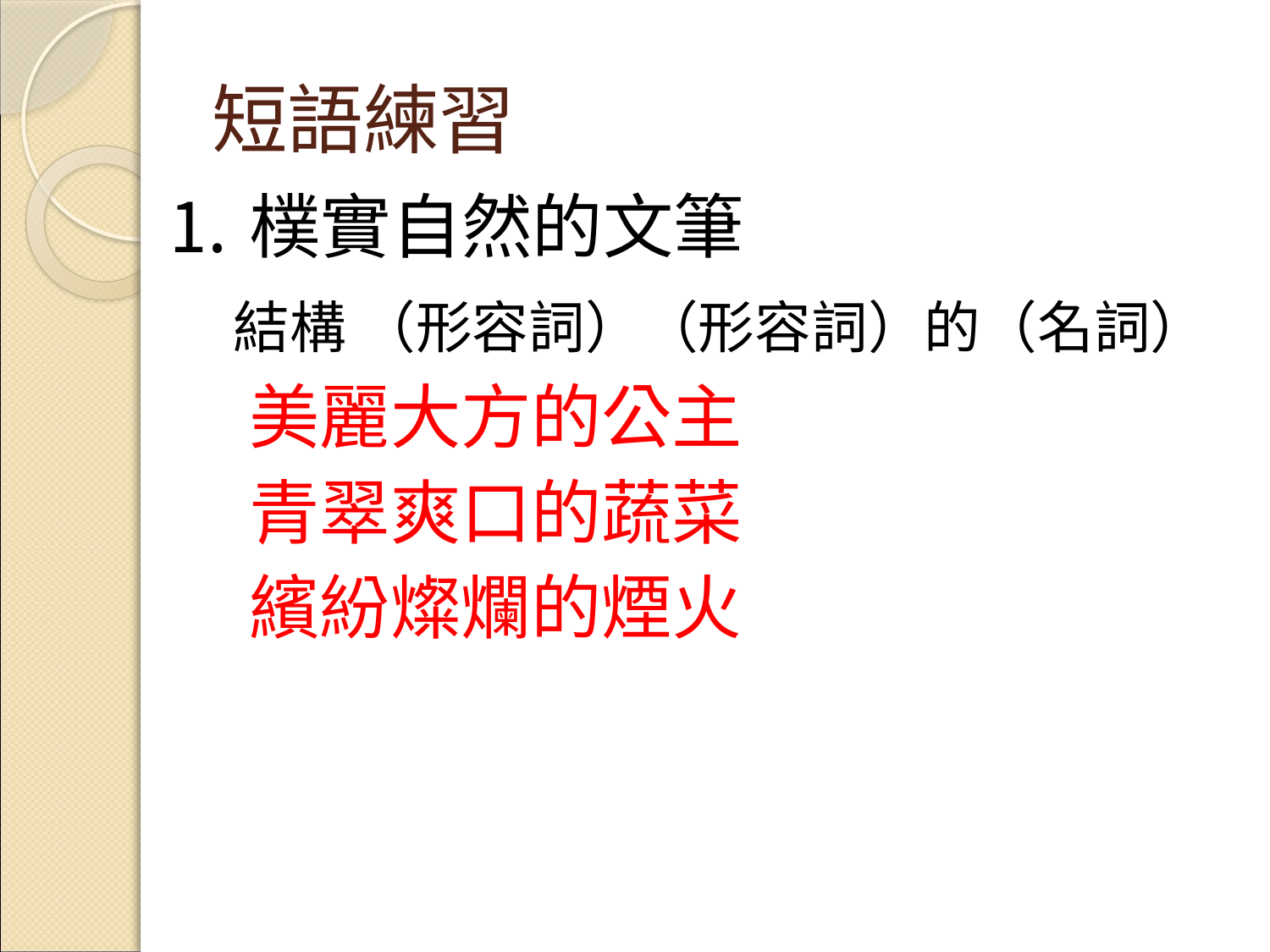

短語練習
⒈樸實自然的文筆
　結構 （形容詞）（形容詞）的（名詞）
　 美麗大方的公主
　 青翠爽口的蔬菜
　 繽紛燦爛的煙火